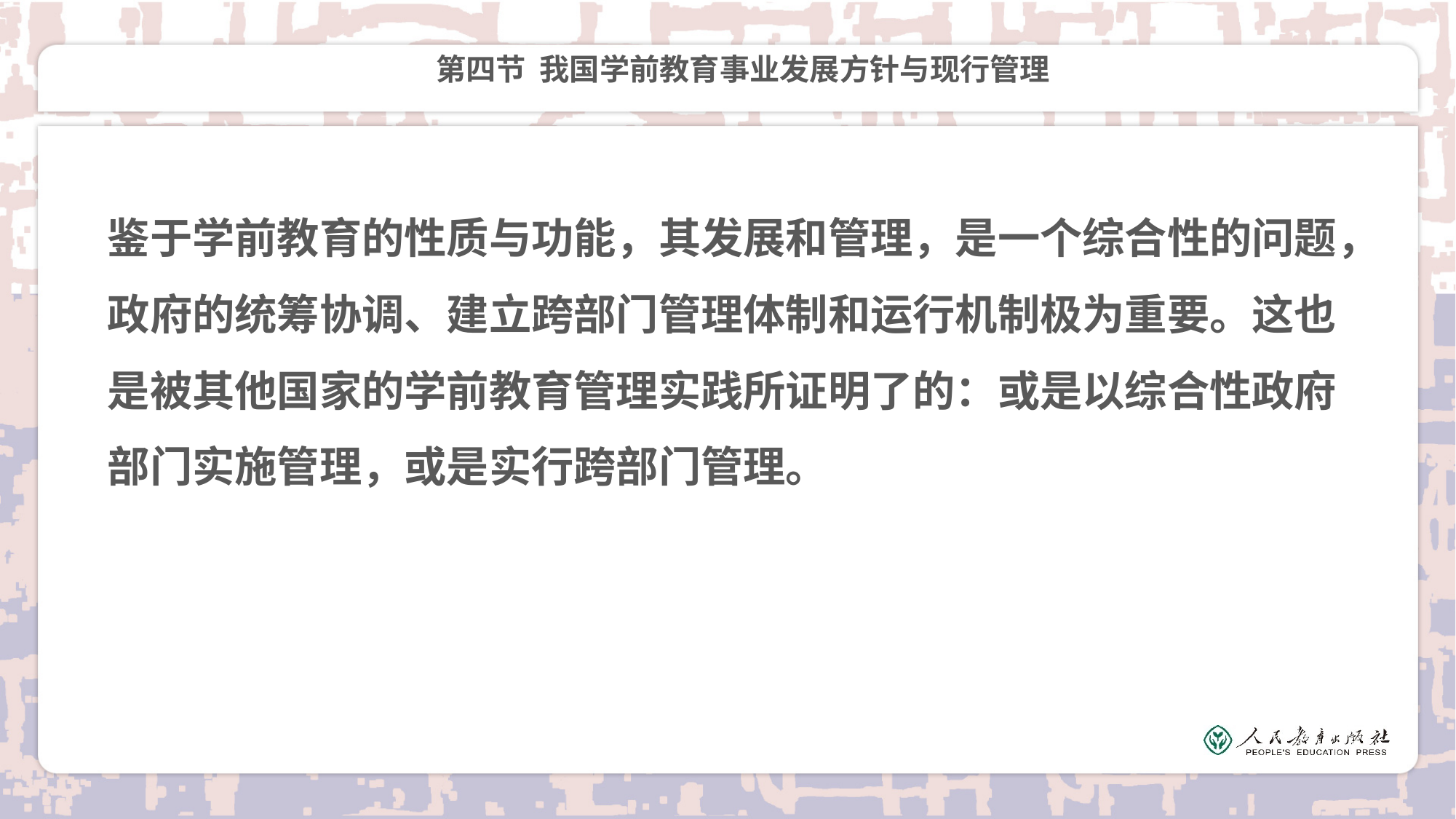

# 第四节  我国学前教育事业发展方针与现行管理
鉴于学前教育的性质与功能，其发展和管理，是一个综合性的问题，政府的统筹协调、建立跨部门管理体制和运行机制极为重要。这也是被其他国家的学前教育管理实践所证明了的：或是以综合性政府部门实施管理，或是实行跨部门管理。